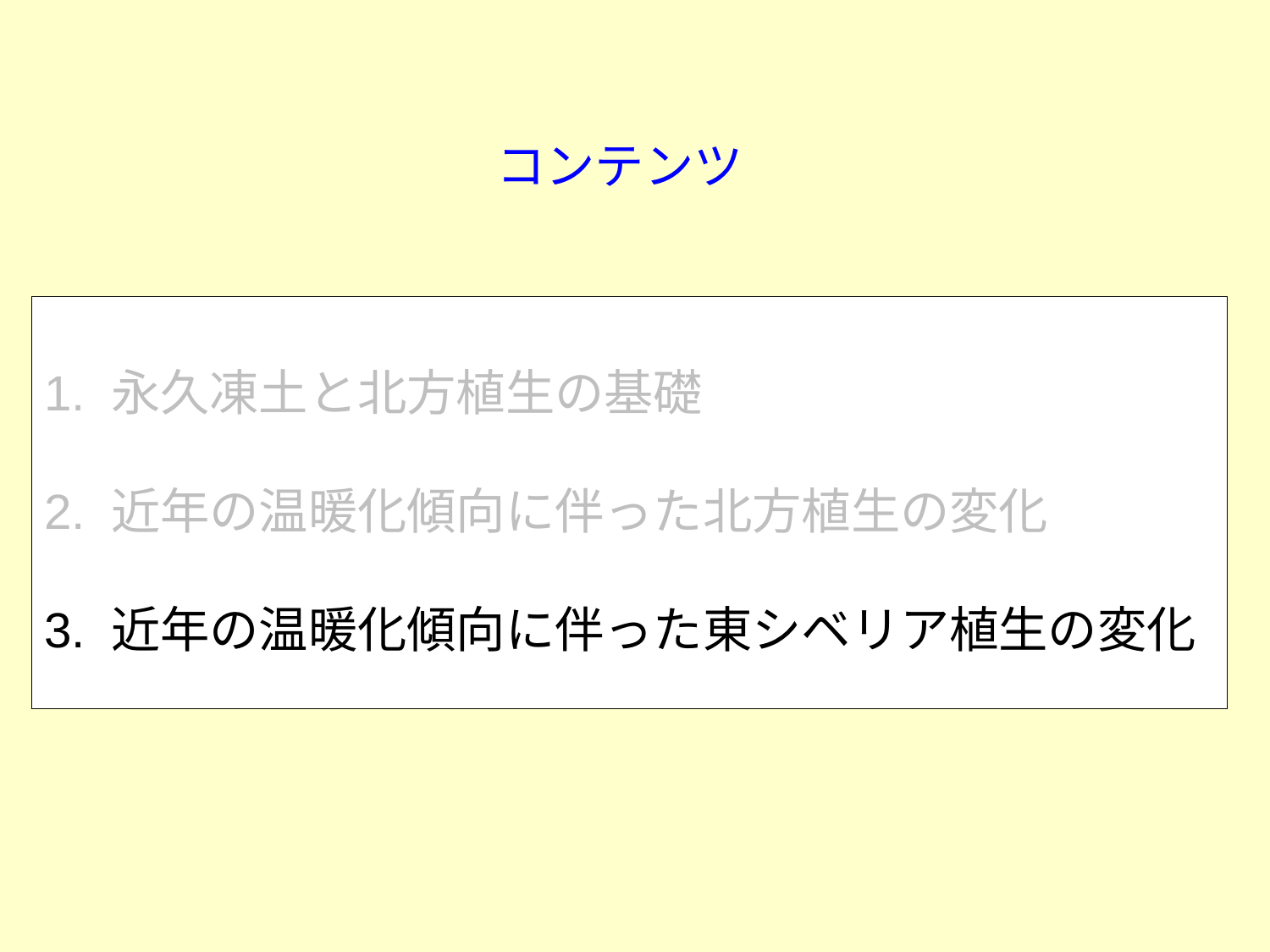

コンテンツ
1. 永久凍土と北方植生の基礎
2. 近年の温暖化傾向に伴った北方植生の変化
3. 近年の温暖化傾向に伴った東シベリア植生の変化